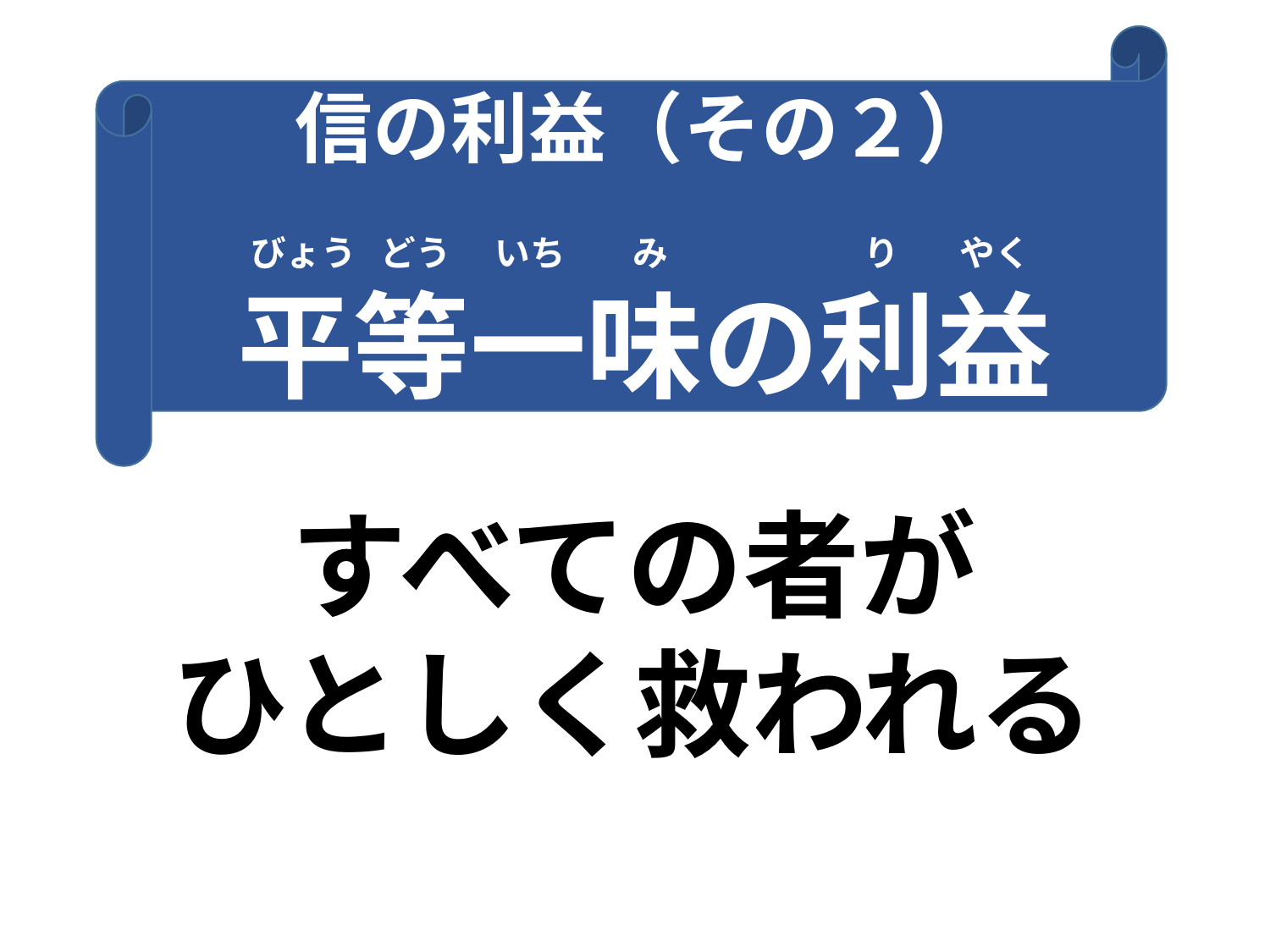

信の利益（その２）

　　  びょう   どう　 いち　    み　                    り   　やく
平等一味の利益
すべての者が
ひとしく救われる